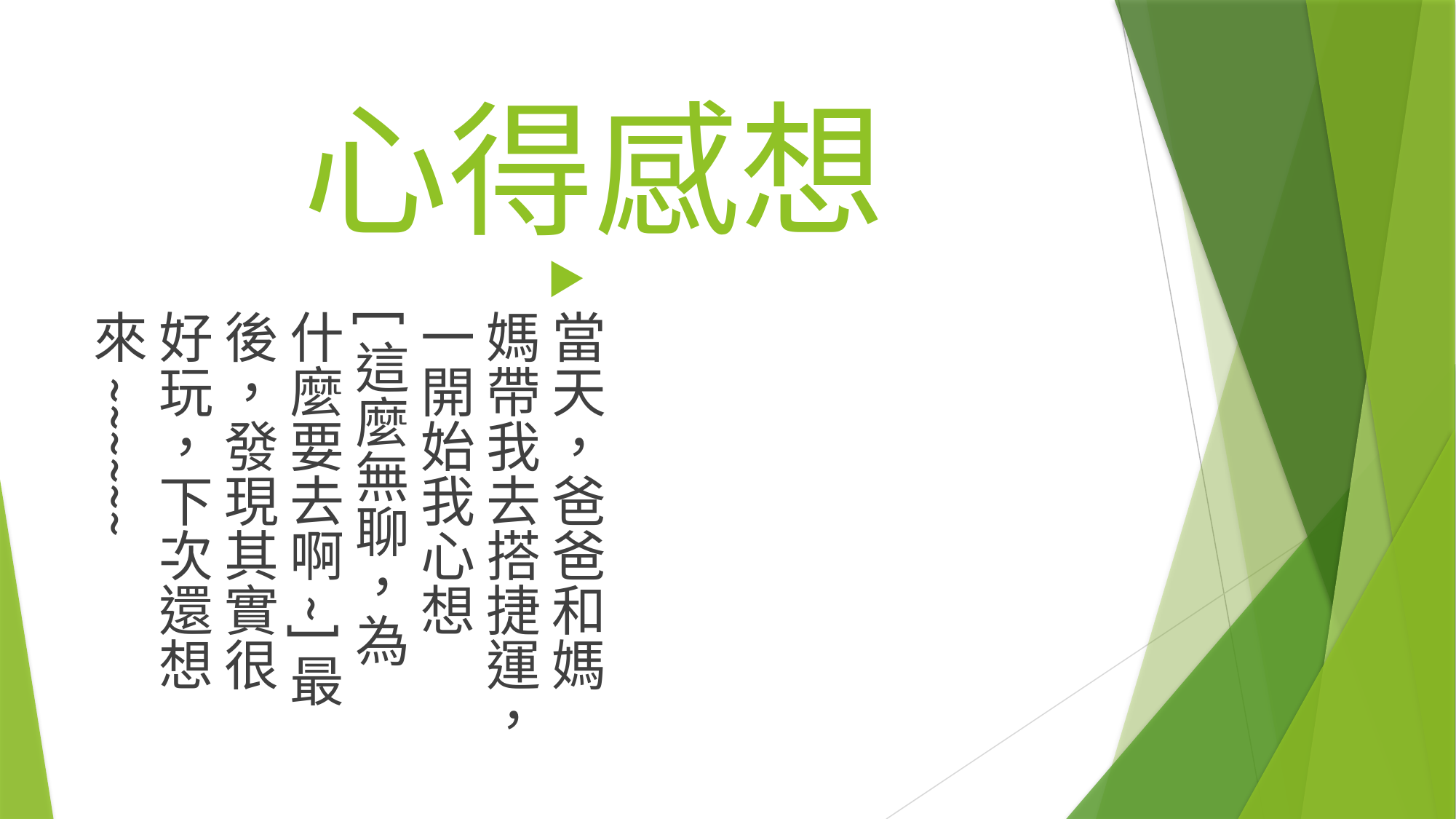

# 心得感想
當天，爸爸和媽媽帶我去搭捷運，一開始我心想[這麼無聊，為什麼要去啊~]最後，發現其實很好玩，下次還想來~~~~~~